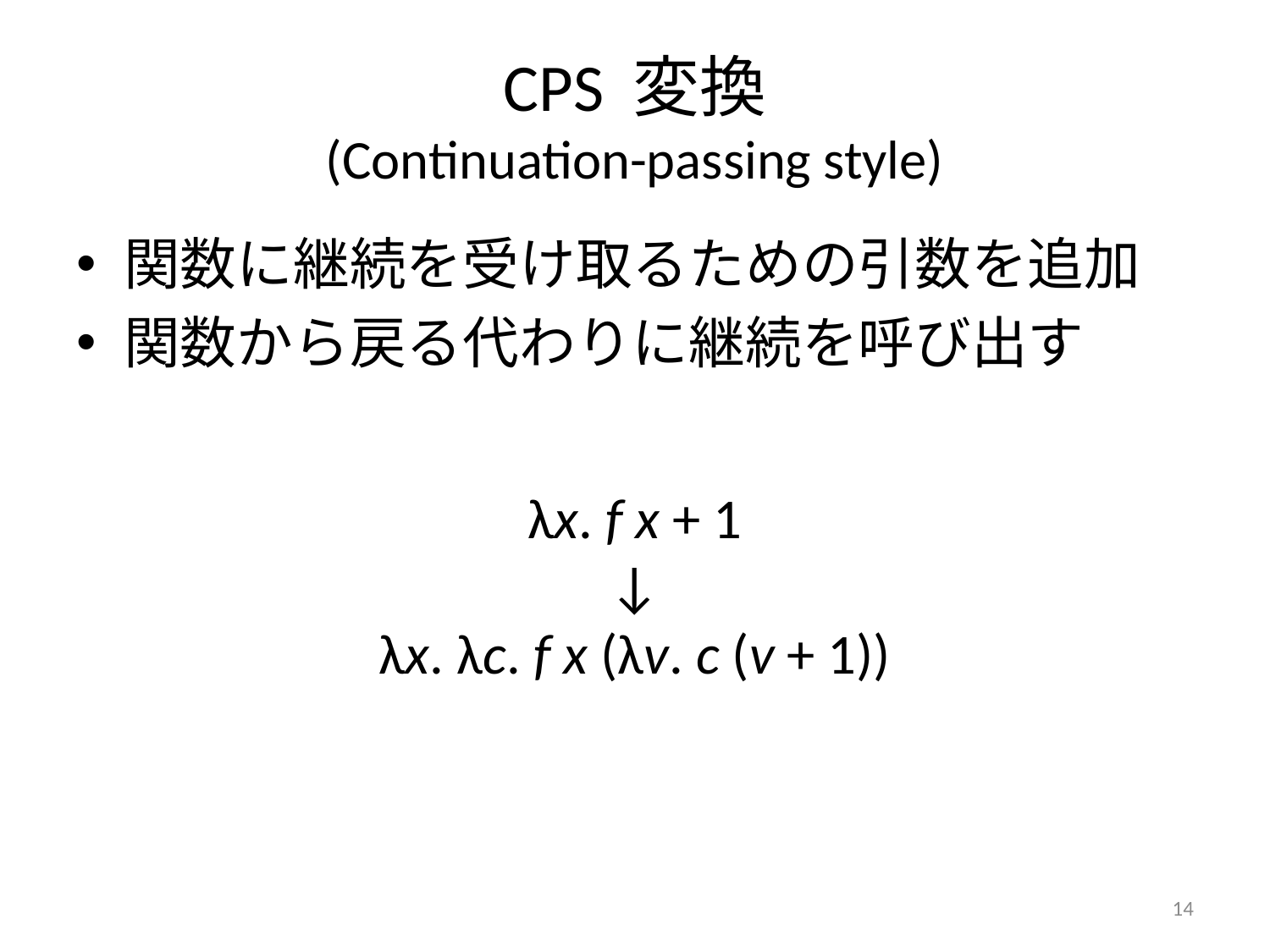

# CPS 変換 (Continuation-passing style)
関数に継続を受け取るための引数を追加
関数から戻る代わりに継続を呼び出す
λx. f x + 1
↓
λx. λc. f x (λv. c (v + 1))
14